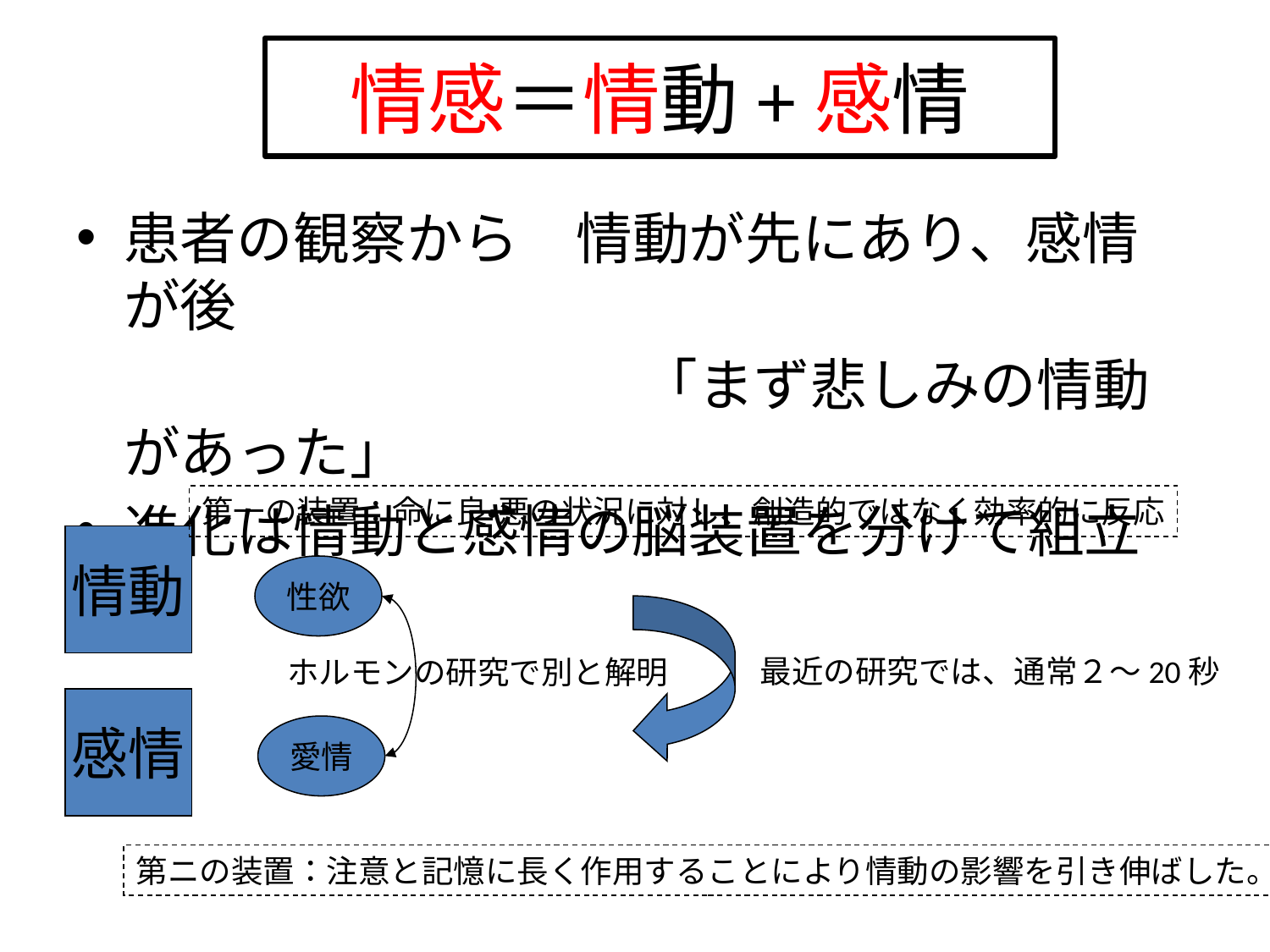

# 情感＝情動+感情
患者の観察から　情動が先にあり、感情が後
　　　　　　　　　　「まず悲しみの情動があった」
進化は情動と感情の脳装置を分けて組立て

第一の装置：命に良・悪の状況に対し、創造的ではなく効率的に反応
情動
性欲

最近の研究では、通常２～20秒
ホルモンの研究で別と解明
感情
愛情
第ニの装置：注意と記憶に長く作用することにより情動の影響を引き伸ばした。